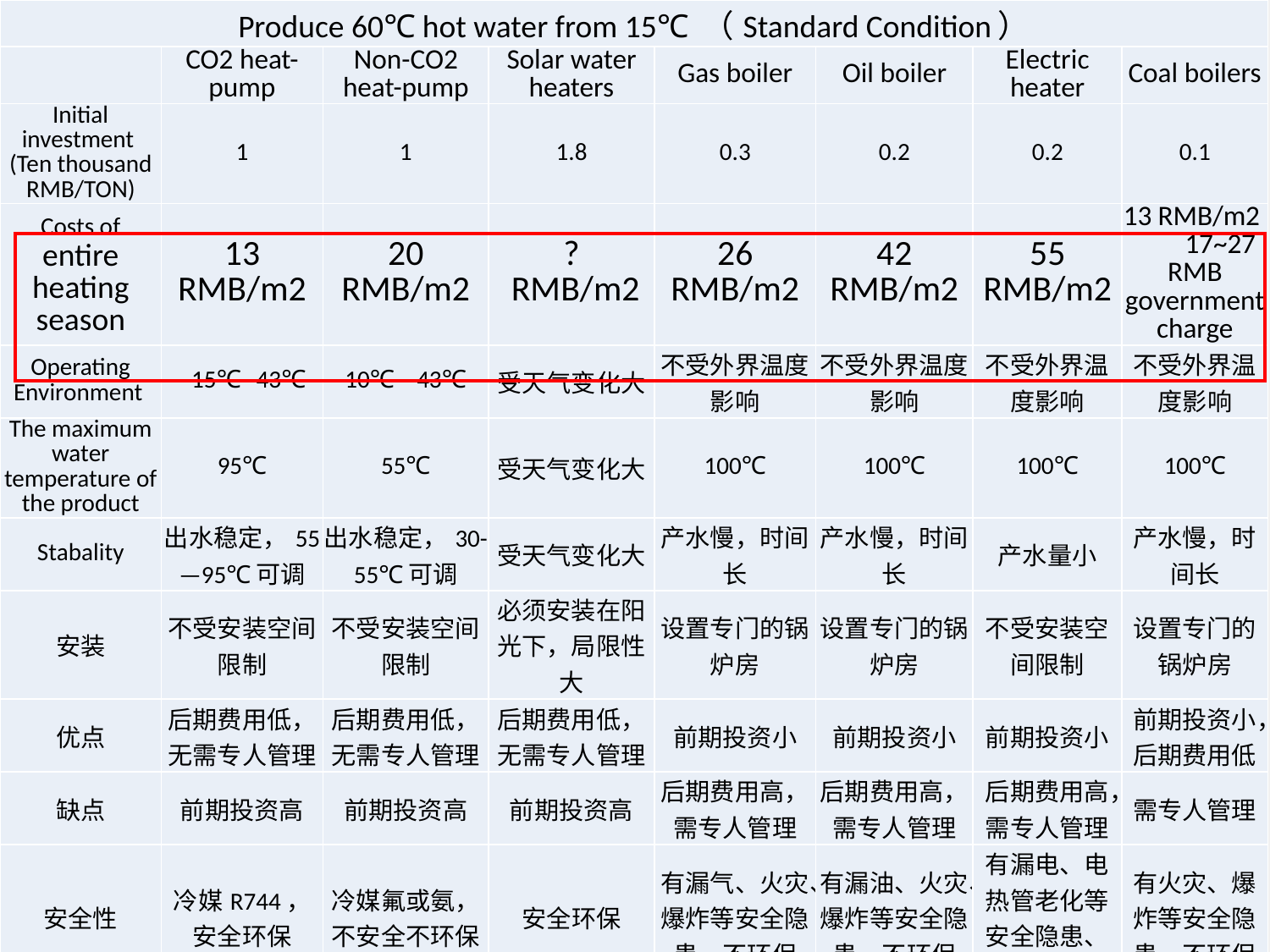

| Produce 60℃ hot water from 15℃ （Standard Condition） |  |  |  |  |  |  |  |
| --- | --- | --- | --- | --- | --- | --- | --- |
|  | CO2 heat-pump | Non-CO2 heat-pump | Solar water heaters | Gas boiler | Oil boiler | Electric heater | Coal boilers |
| Initial investment (Ten thousand RMB/TON) | 1 | 1 | 1.8 | 0.3 | 0.2 | 0.2 | 0.1 |
| Costs of entire heating season | 13 RMB/m2 | 20 RMB/m2 | ? RMB/m2 | 26 RMB/m2 | 42 RMB/m2 | 55 RMB/m2 | 13 RMB/m2 17~27 RMB government charge |
| Operating Environment | -15℃--43℃ | 10℃—43℃ | 受天气变化大 | 不受外界温度影响 | 不受外界温度影响 | 不受外界温度影响 | 不受外界温度影响 |
| The maximum water temperature of the product | 95℃ | 55℃ | 受天气变化大 | 100℃ | 100℃ | 100℃ | 100℃ |
| Stabality | 出水稳定，55—95℃可调 | 出水稳定，30-55℃可调 | 受天气变化大 | 产水慢，时间长 | 产水慢，时间长 | 产水量小 | 产水慢，时间长 |
| 安装 | 不受安装空间限制 | 不受安装空间限制 | 必须安装在阳光下，局限性大 | 设置专门的锅炉房 | 设置专门的锅炉房 | 不受安装空间限制 | 设置专门的锅炉房 |
| 优点 | 后期费用低，无需专人管理 | 后期费用低，无需专人管理 | 后期费用低，无需专人管理 | 前期投资小 | 前期投资小 | 前期投资小 | 前期投资小，后期费用低 |
| 缺点 | 前期投资高 | 前期投资高 | 前期投资高 | 后期费用高，需专人管理 | 后期费用高，需专人管理 | 后期费用高，需专人管理 | 需专人管理 |
| 安全性 | 冷媒R744，安全环保 | 冷媒氟或氨，不安全不环保 | 安全环保 | 有漏气、火灾、爆炸等安全隐患，不环保 | 有漏油、火灾、爆炸等安全隐患、不环保 | 有漏电、电热管老化等安全隐患、环保 | 有火灾、爆炸等安全隐患、不环保 |
| 燃料+冷媒 | 电+R744(二氧化碳) | 氟或氨 | 太阳能+电 | 管道燃气 | 柴油 | 电 | 煤 |
| 理论燃值 | 860kcal/kwh | 860kcal/kwh | 860kcal/kwh | 8500kcal/ m3 | 9800kcal/kg | 860kcal/kwh | 5000kcal/kg |
| 热效率 | 以COP计： | 以COP计： |  | 85% | 80% | 95% | 55% |
|  | 夏季5.0 | 夏季4.2 |  |  |  |  |  |
|  | 春秋季节4.5 | 春秋季节3.8 | 240天免费 |  |  |  |  |
|  | 冬季2.5-3.6 | 冬季2.0以下 | 120天0.95 |  |  |  |  |
|  | -15℃以上可正常运行 | （10℃以下运行费用高或不可运行） |  |  |  |  |  |
| 燃料单价 | 1RMB/kwh | 1RMB/kwh | 1RMB/kwh | 4RMB/m3 | 7.3RMB/kg | 1RMB/kwh | 0.5RMB/kg |
| 1ton热水能耗 | 12.87kwh | 16.33kwh | 18.36kwh | 6.23m3 | 5.74kg | 55.08kwh | 16.36kg |
| （45度温差） |  |  |  |  |  |  |  |
| Price of produce 1 ton of 60℃ water | 12.87RMB | 16.33RMB | 18.36RMB | 24.92RMB | 41.9RMB | 55.08RMB | 8.18RMB |